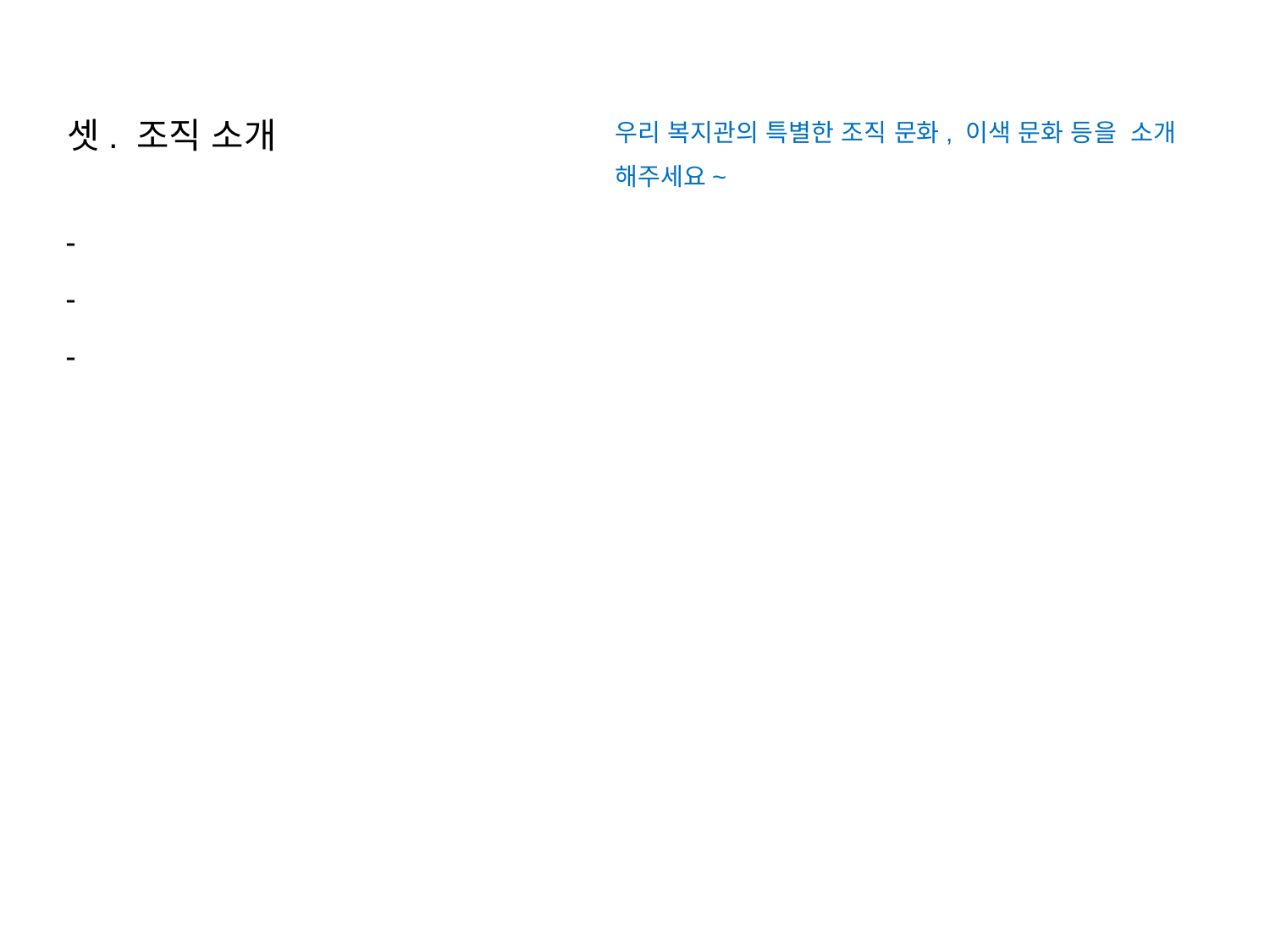

셋. 조직 소개
우리 복지관의 특별한 조직 문화, 이색 문화 등을  소개 해주세요~
-
-
-